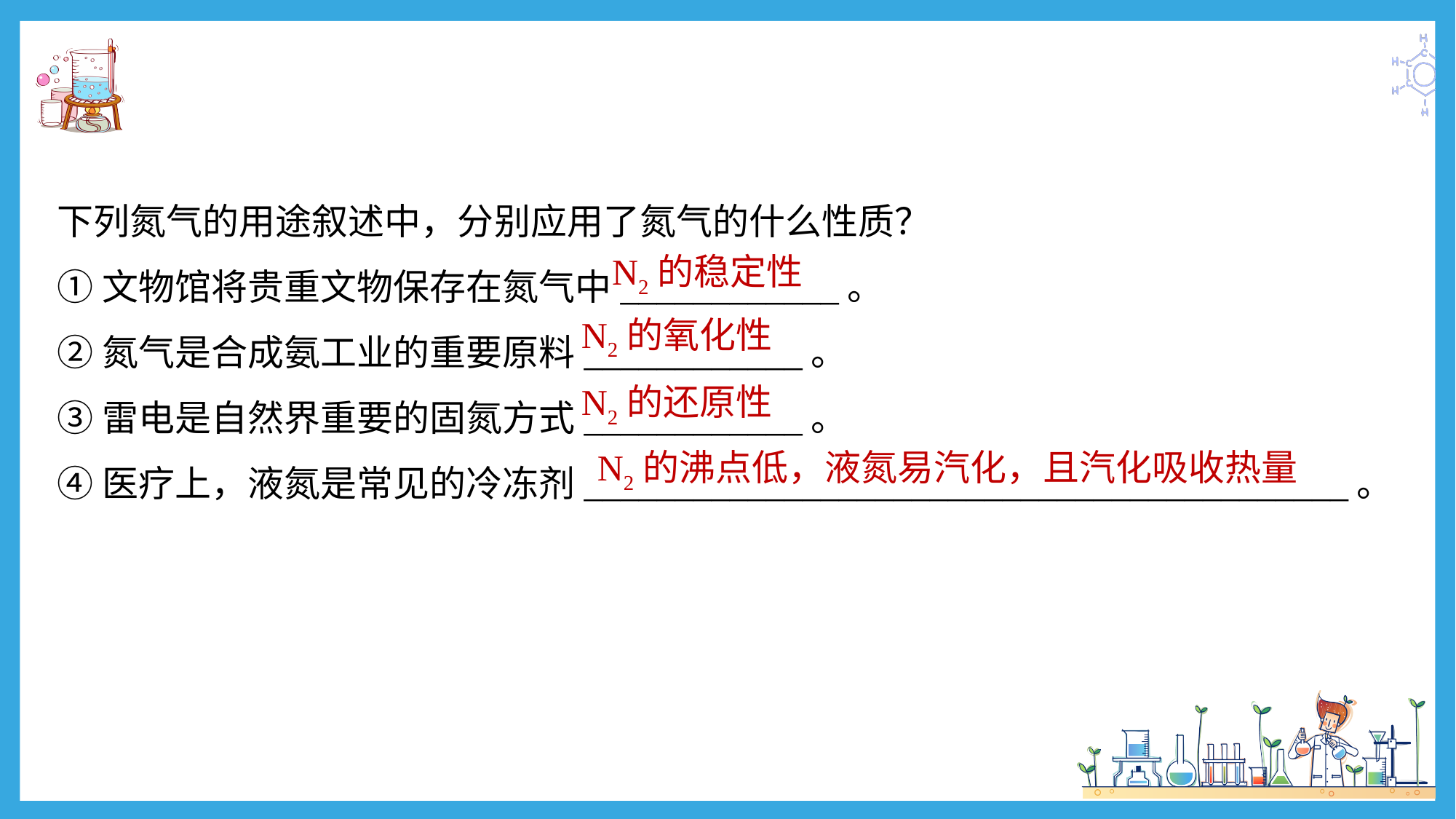

下列氮气的用途叙述中，分别应用了氮气的什么性质？
①文物馆将贵重文物保存在氮气中____________。
②氮气是合成氨工业的重要原料____________。
③雷电是自然界重要的固氮方式____________。
④医疗上，液氮是常见的冷冻剂__________________________________________。
N2的稳定性
N2的氧化性
N2的还原性
N2的沸点低，液氮易汽化，且汽化吸收热量